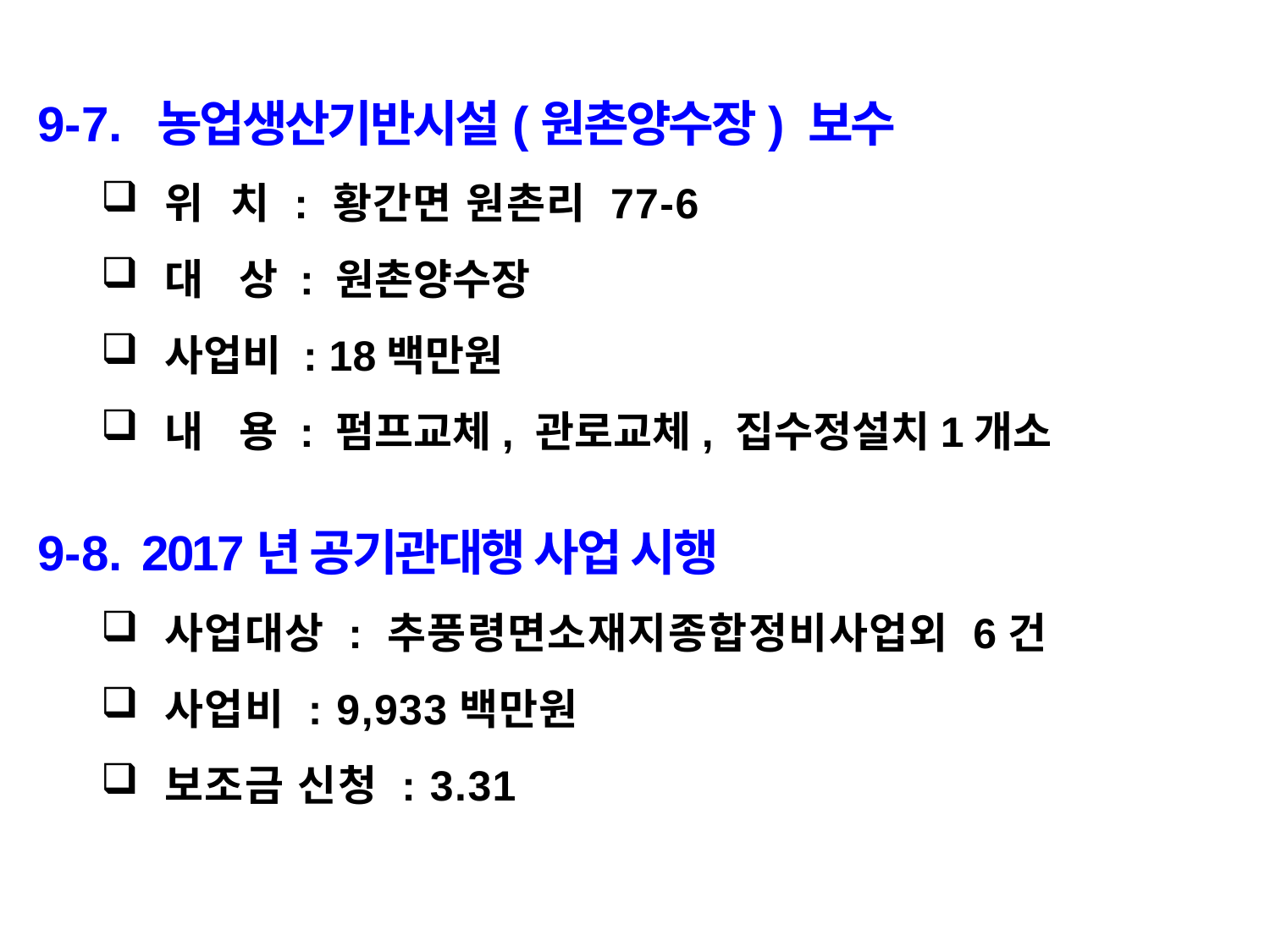

9-7.  농업생산기반시설(원촌양수장) 보수
위  치 : 황간면 원촌리 77-6
대   상 : 원촌양수장
사업비 : 18백만원
내   용 : 펌프교체, 관로교체, 집수정설치1개소

9-8.  2017년 공기관대행 사업 시행
사업대상 : 추풍령면소재지종합정비사업외 6건
사업비 : 9,933백만원
보조금 신청 : 3.31